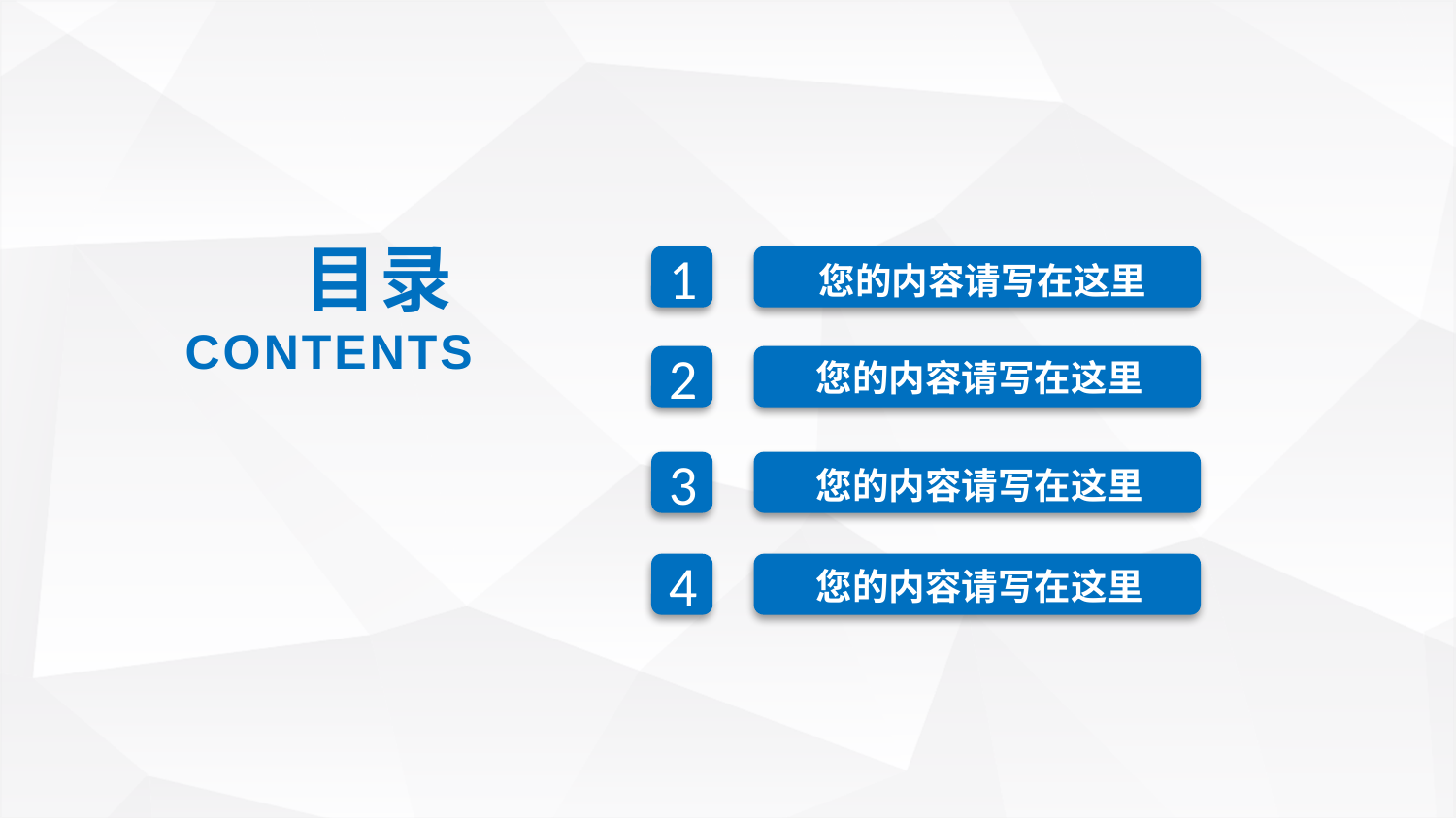

目录
CONTENTS

您的内容请写在这里
1
您的内容请写在这里

2
3

您的内容请写在这里
4

您的内容请写在这里